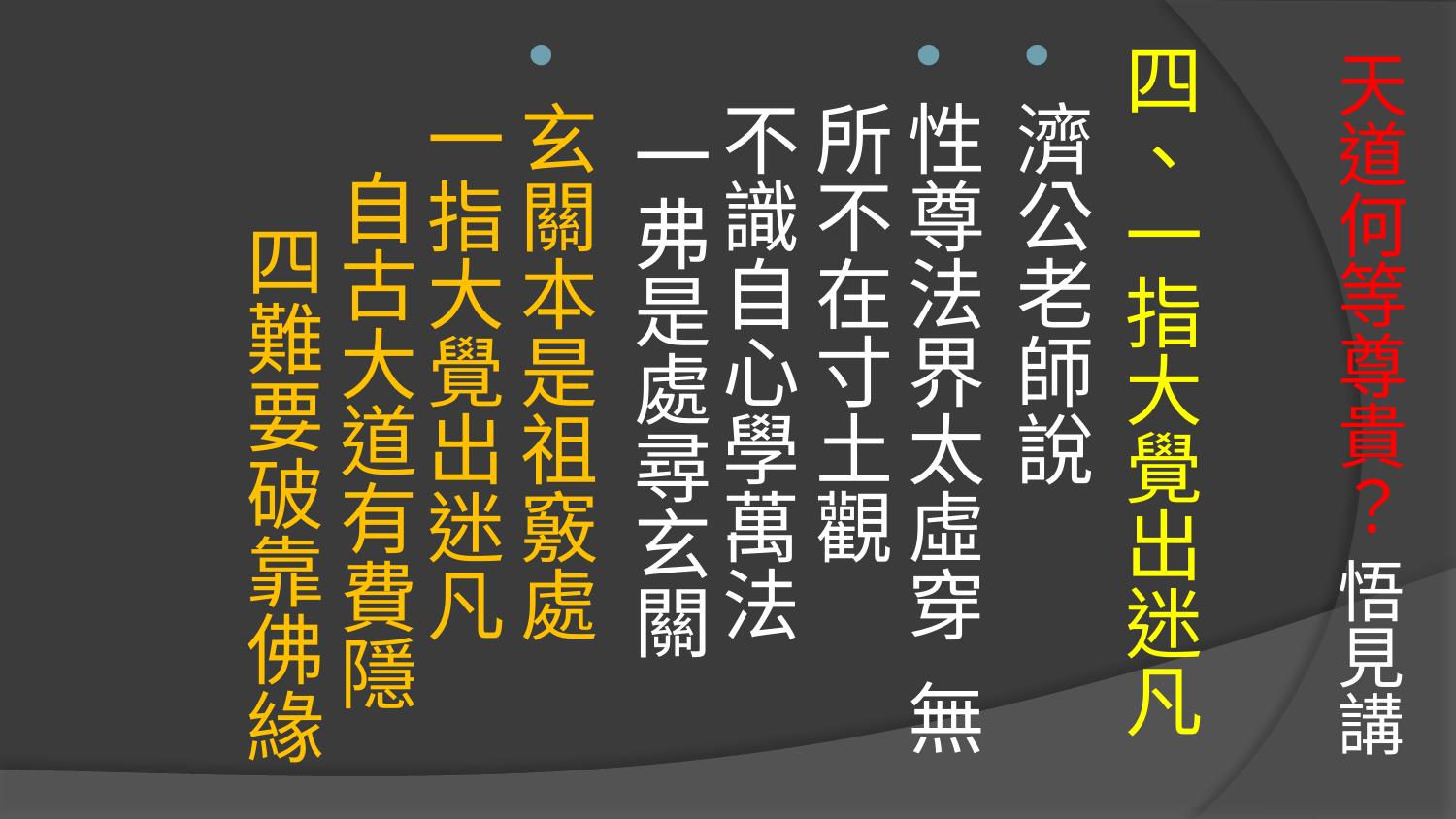

# 天道何等尊貴？ 悟見講
四、一指大覺出迷凡
濟公老師說
性尊法界太虛穿  無所不在寸土觀             不識自心學萬法          一弗是處尋玄關
玄關本是祖竅處      一指大覺出迷凡             自古大道有費隱            四難要破靠佛緣